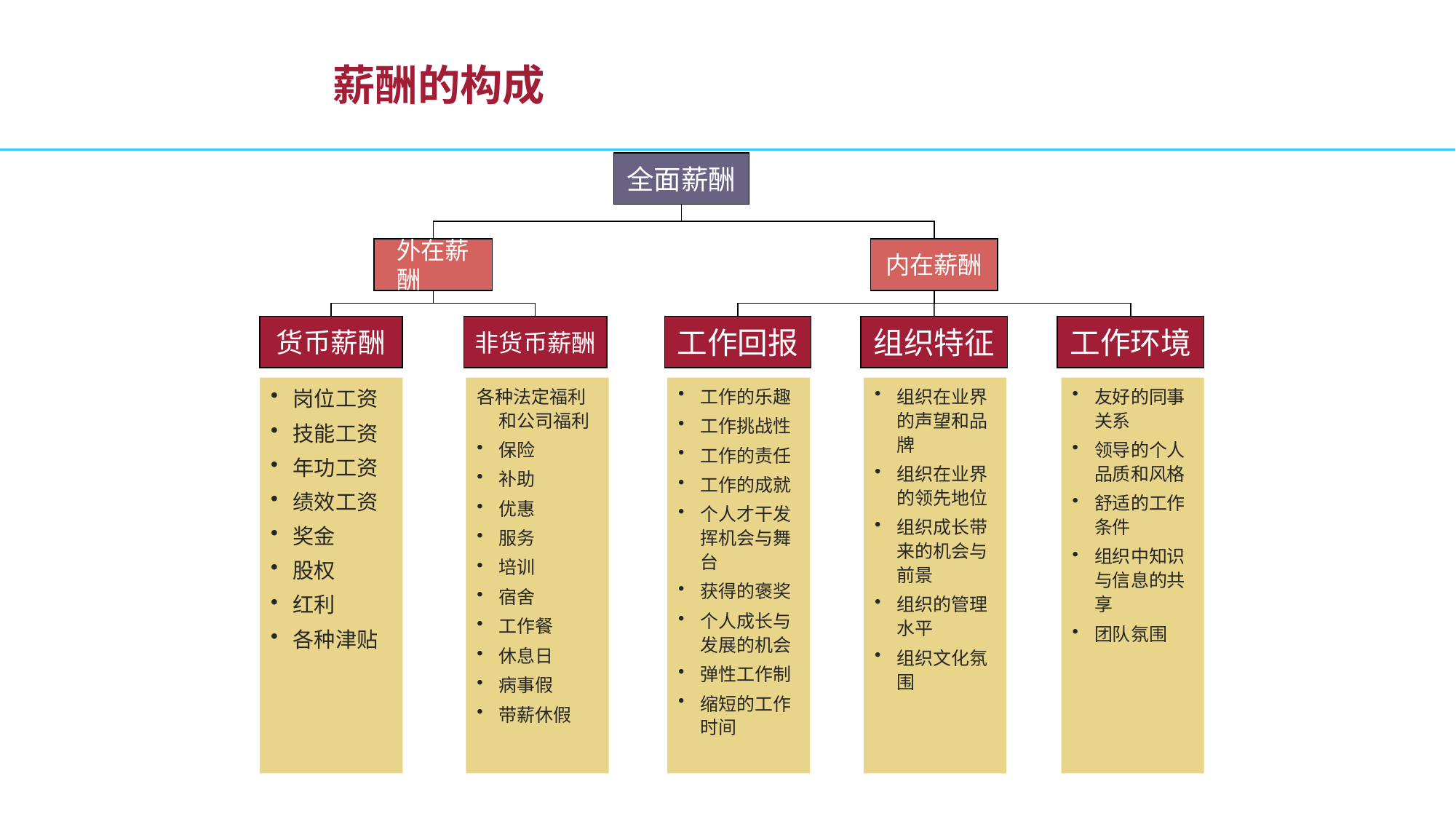

# 薪酬的构成
全面薪酬
外在薪酬
内在薪酬
货币薪酬
非货币薪酬
工作回报
组织特征
工作环境
岗位工资
技能工资
年功工资
绩效工资
奖金
股权
红利
各种津贴
各种法定福利和公司福利
保险
补助
优惠
服务
培训
宿舍
工作餐
休息日
病事假
带薪休假
工作的乐趣
工作挑战性
工作的责任
工作的成就
个人才干发挥机会与舞台
获得的褒奖
个人成长与发展的机会
弹性工作制
缩短的工作时间
组织在业界的声望和品牌
组织在业界的领先地位
组织成长带来的机会与前景
组织的管理水平
组织文化氛围

友好的同事关系
领导的个人品质和风格
舒适的工作条件
组织中知识与信息的共享
团队氛围